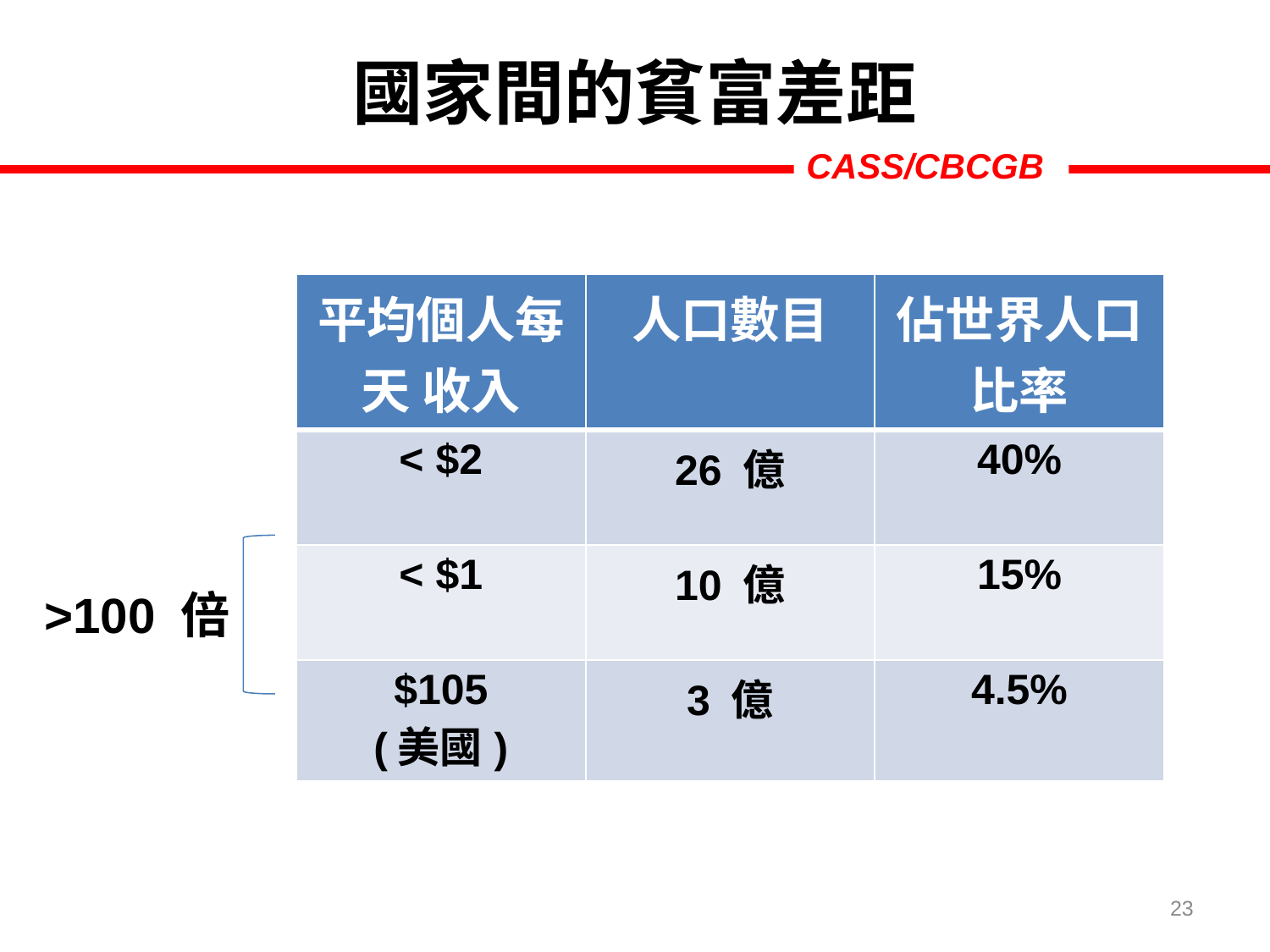

國家間的貧富差距
| 平均個人每天 收入 | 人口數目 | 佔世界人口比率 |
| --- | --- | --- |
| < $2 | 26 億 | 40% |
| < $1 | 10 億 | 15% |
| $105 (美國) | 3 億 | 4.5% |

>100 倍
23